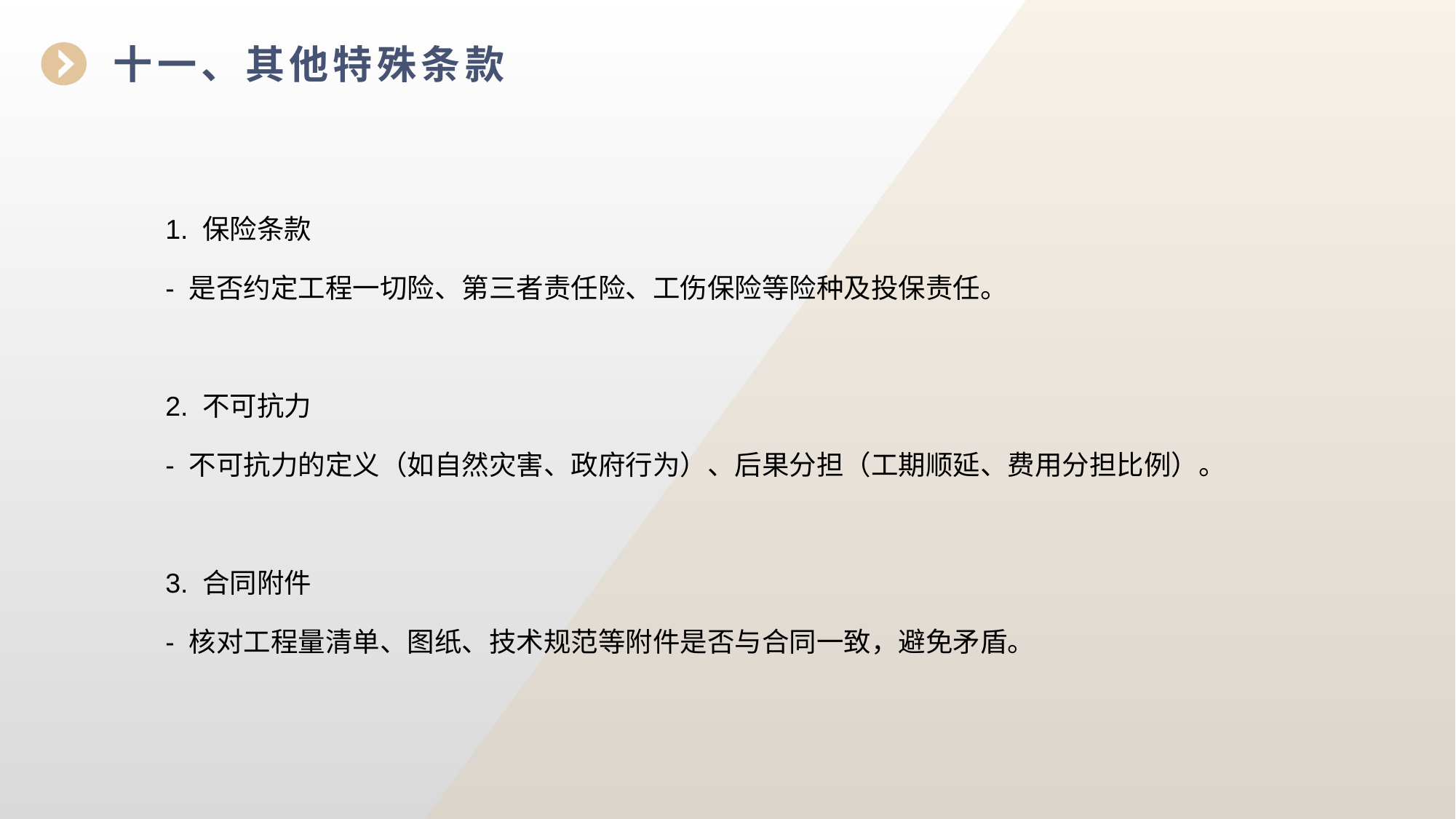

十一、其他特殊条款

1. 保险条款
- 是否约定工程一切险、第三者责任险、工伤保险等险种及投保责任。

2. 不可抗力
- 不可抗力的定义（如自然灾害、政府行为）、后果分担（工期顺延、费用分担比例）。

3. 合同附件
- 核对工程量清单、图纸、技术规范等附件是否与合同一致，避免矛盾。